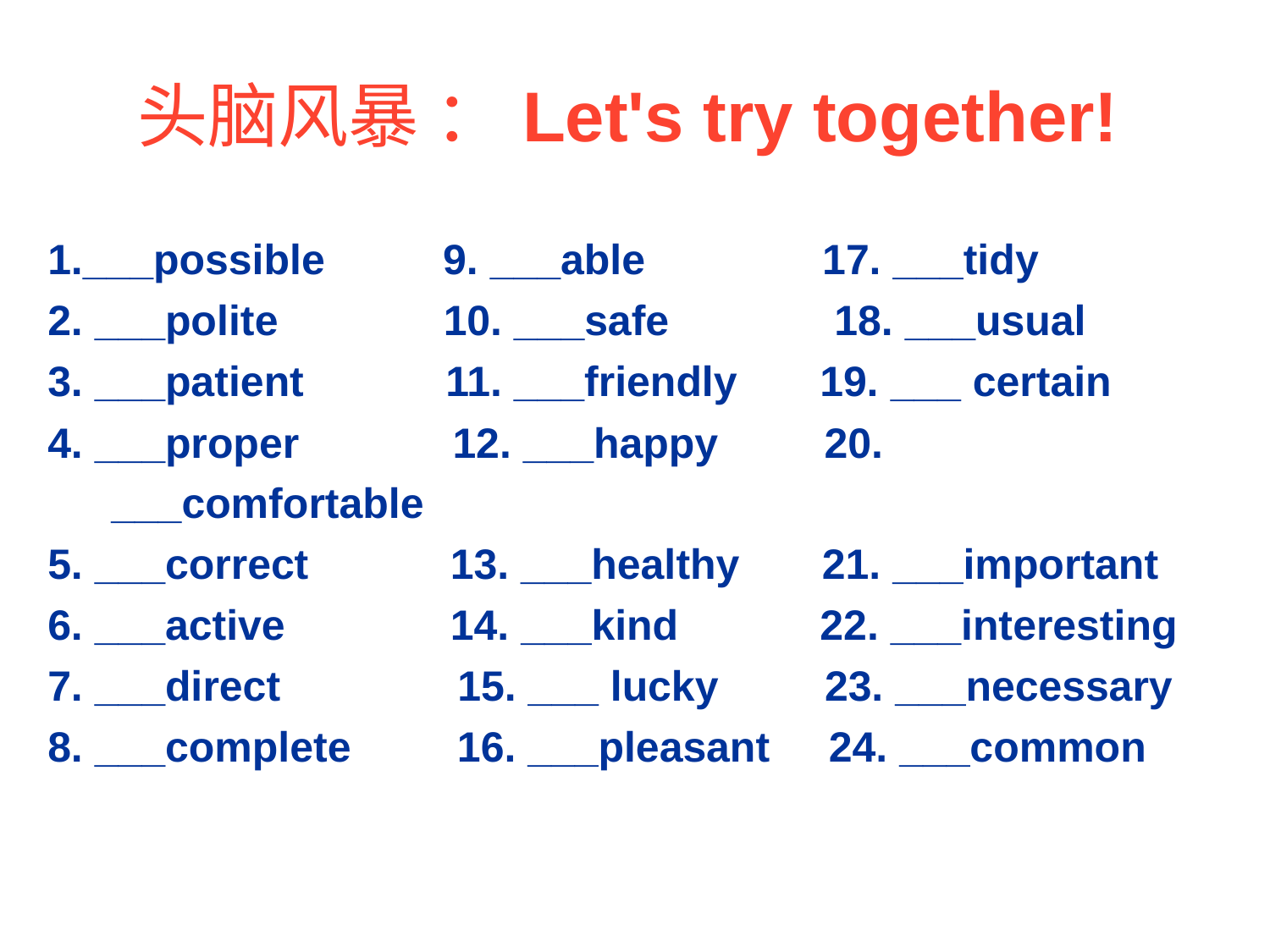

# 头脑风暴 ：Let's try together!
1.___possible          9. ___able               17. ___tidy
2. ___polite              10. ___safe              18. ___usual
3. ___patient            11. ___friendly       19. ___ certain
4. ___proper             12. ___happy         20. ___comfortable
5. ___correct            13. ___healthy       21. ___important
6. ___active              14. ___kind            22. ___interesting
7. ___direct               15. ___ lucky         23. ___necessary
8. ___complete         16. ___pleasant     24. ___common